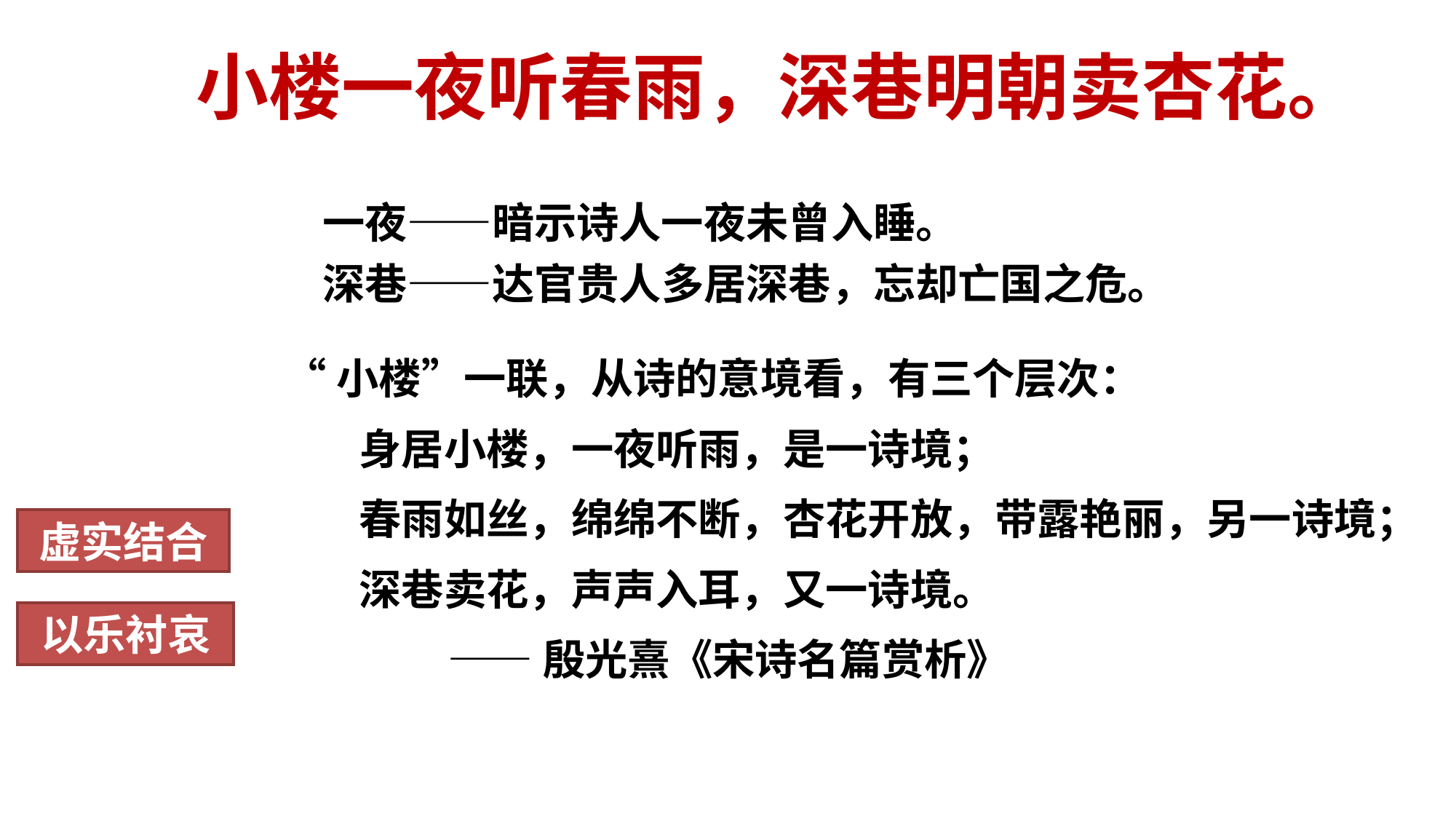

小楼一夜听春雨，深巷明朝卖杏花。

颔

联
一夜——暗示诗人一夜未曾入睡。
深巷——达官贵人多居深巷，忘却亡国之危。
 “小楼”一联，从诗的意境看，有三个层次：
　　身居小楼，一夜听雨，是一诗境；
　　春雨如丝，绵绵不断，杏花开放，带露艳丽，另一诗境；
　　深巷卖花，声声入耳，又一诗境。
                  ——殷光熹《宋诗名篇赏析》
虚实结合
以乐衬哀